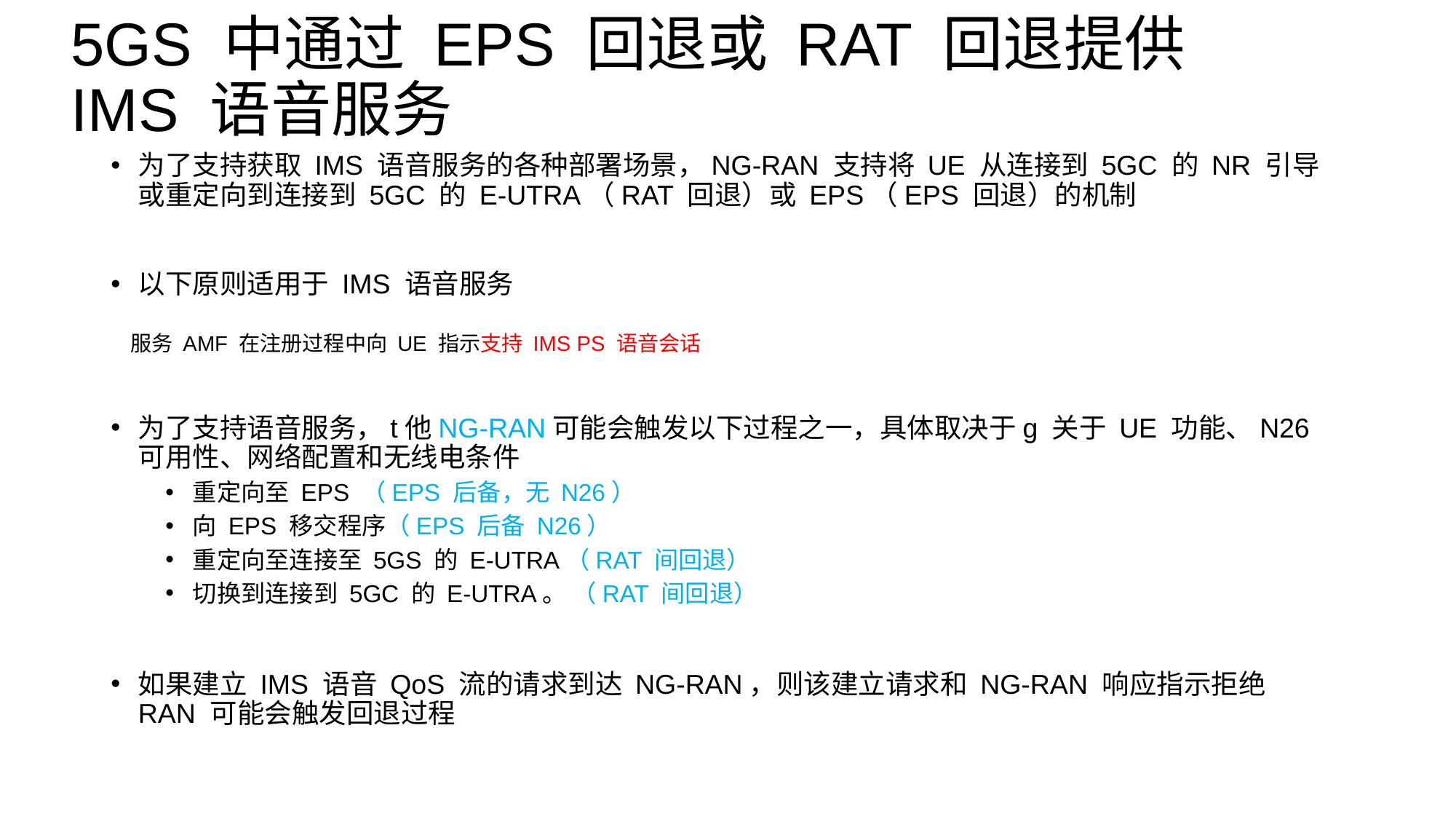

# 5GS 中通过 EPS 回退或 RAT 回退提供 IMS 语音服务
为了支持获取 IMS 语音服务的各种部署场景，NG-RAN 支持将 UE 从连接到 5GC 的 NR 引导或重定向到连接到 5GC 的 E-UTRA（RAT 回退）或 EPS（EPS 回退）的机制

以下原则适用于 IMS 语音服务
 服务 AMF 在注册过程中向 UE 指示支持 IMS PS 语音会话

为了支持语音服务，t他NG-RAN可能会触发以下过程之一，具体取决于g 关于 UE 功能、N26 可用性、网络配置和无线电条件
重定向至 EPS （EPS 后备，无 N26）
向 EPS 移交程序（EPS 后备 N26）
重定向至连接至 5GS 的 E-UTRA（RAT 间回退）
切换到连接到 5GC 的 E-UTRA。 （RAT 间回退）

如果建立 IMS 语音 QoS 流的请求到达 NG-RAN，则该建立请求和 NG-RAN 响应指示拒绝 RAN 可能会触发回退过程